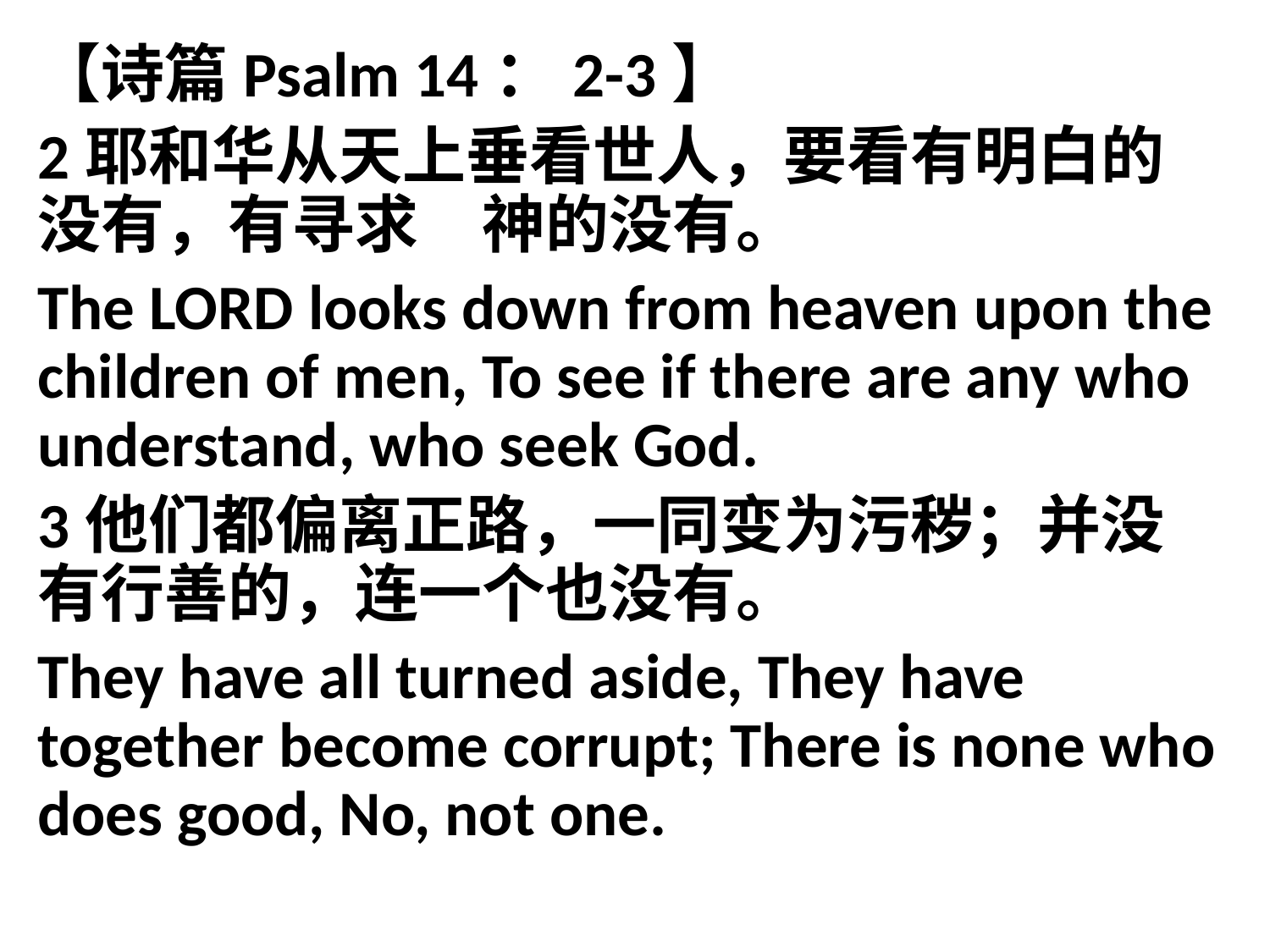

【诗篇Psalm 14：2-3】
2耶和华从天上垂看世人，要看有明白的没有，有寻求　神的没有。
The LORD looks down from heaven upon the children of men, To see if there are any who understand, who seek God.
3他们都偏离正路，一同变为污秽；并没有行善的，连一个也没有。
They have all turned aside, They have together become corrupt; There is none who does good, No, not one.